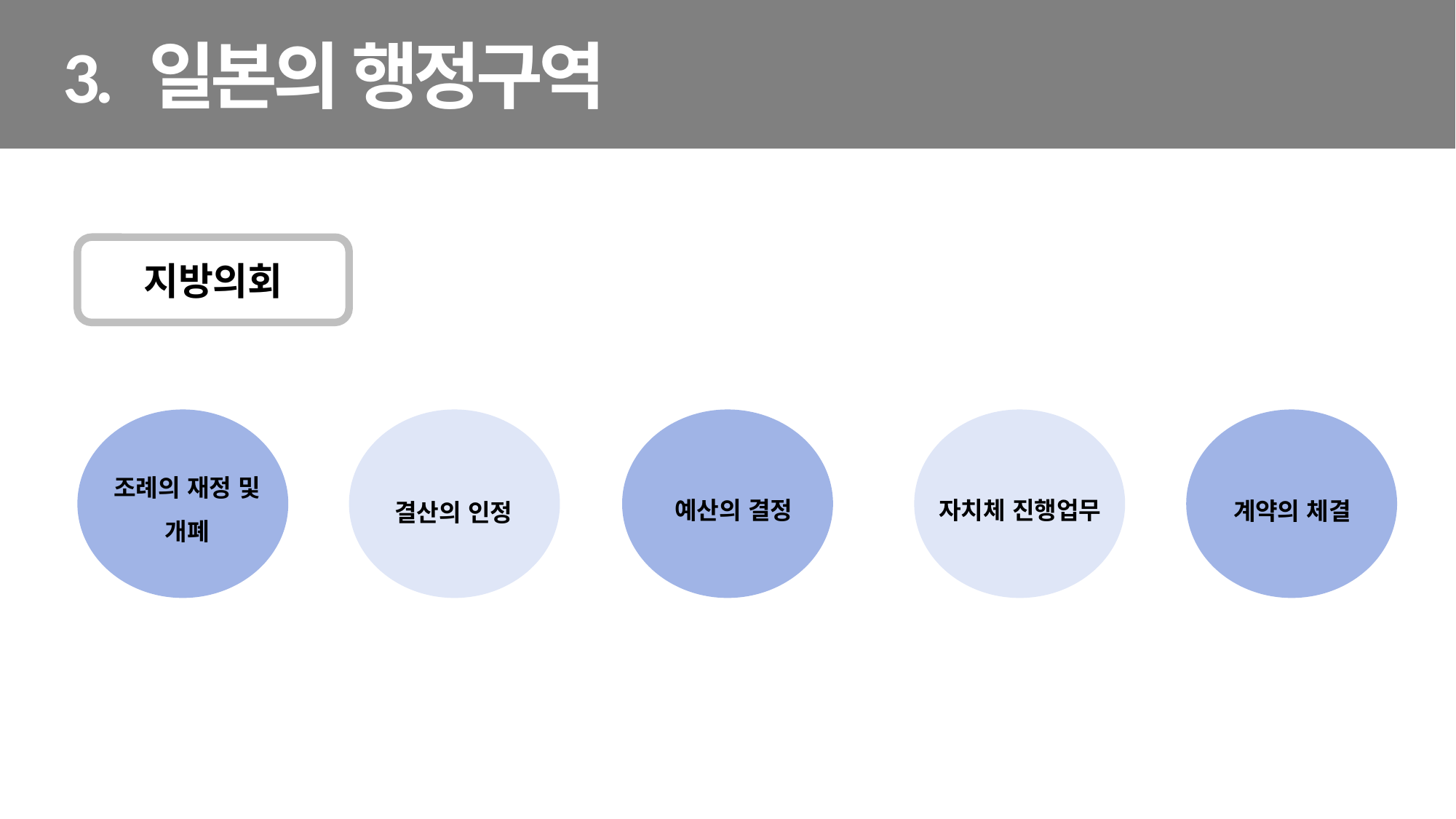

3. 일본의 행정구역
지방의회

조례의 재정 및 개폐

결산의 인정

 예산의 결정

자치체 진행업무

계약의 체결